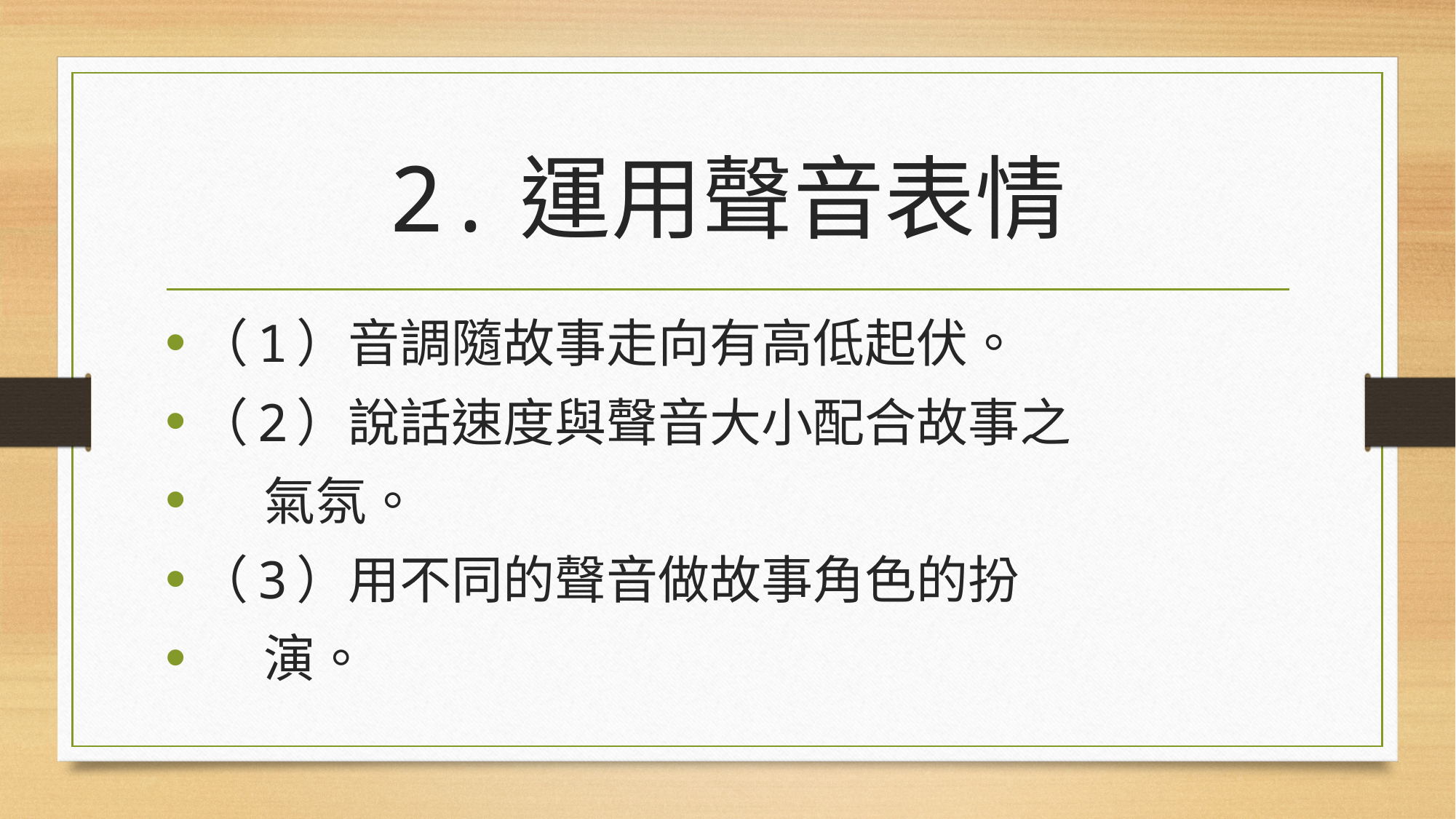

# 2.運用聲音表情
（1）音調隨故事走向有高低起伏。
（2）說話速度與聲音大小配合故事之
     氣氛。
（3）用不同的聲音做故事角色的扮
     演。